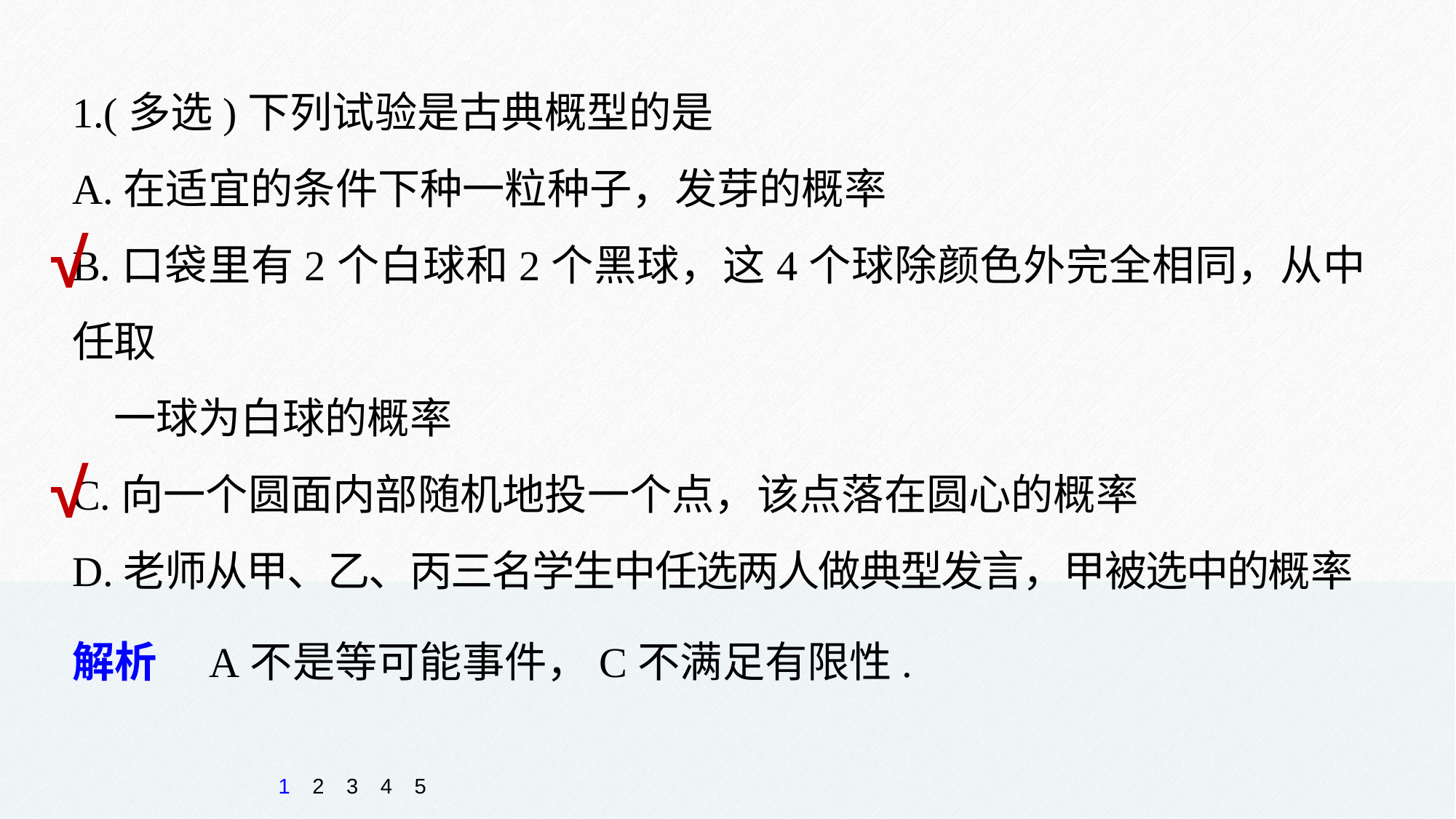

1.(多选)下列试验是古典概型的是
A.在适宜的条件下种一粒种子，发芽的概率
B.口袋里有2个白球和2个黑球，这4个球除颜色外完全相同，从中任取
　一球为白球的概率
C.向一个圆面内部随机地投一个点，该点落在圆心的概率
D.老师从甲、乙、丙三名学生中任选两人做典型发言，甲被选中的概率
√
√
解析　A不是等可能事件，C不满足有限性.
1
2
3
4
5